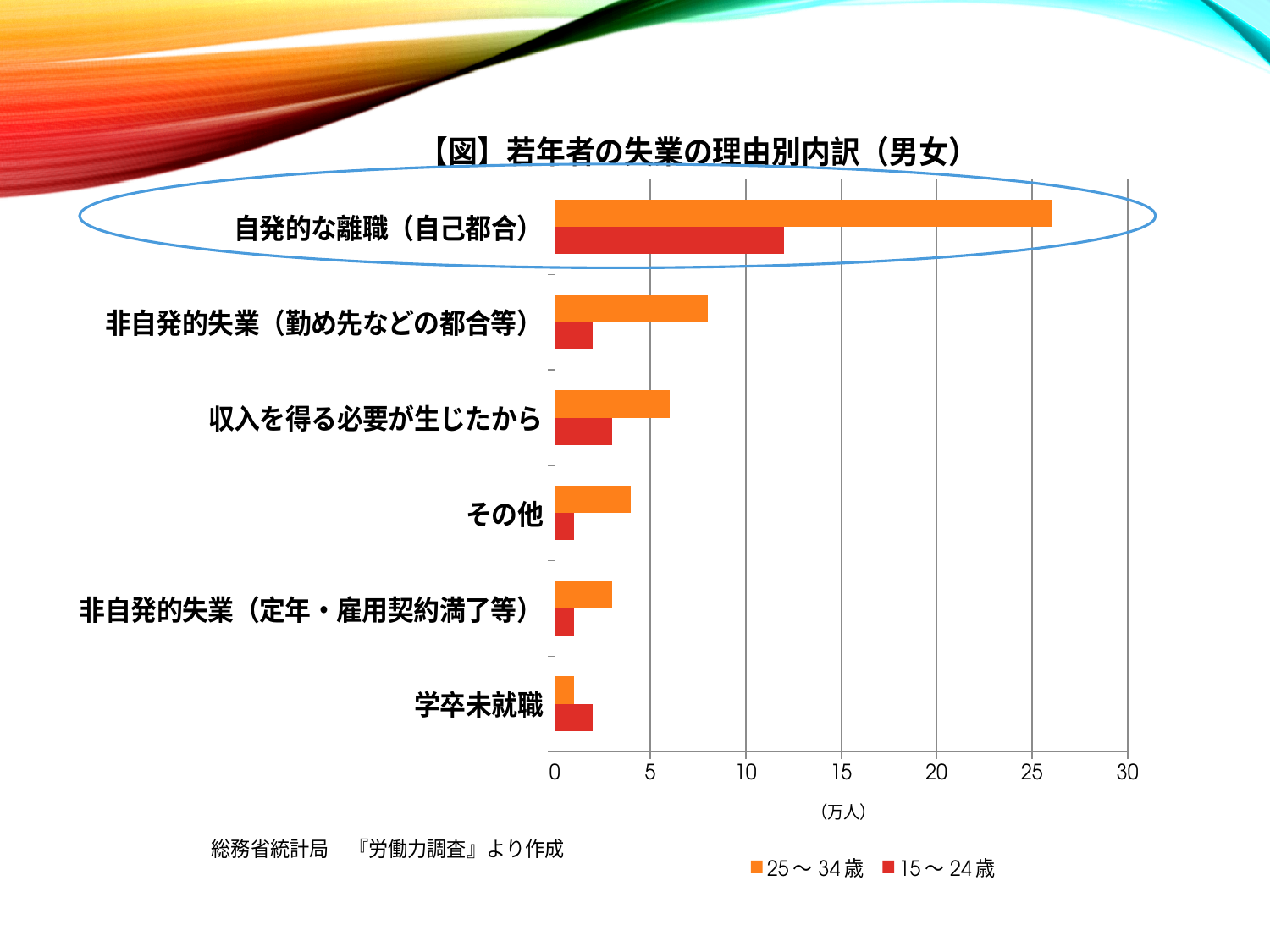

### Chart: 【図】若年者の失業の理由別内訳（男女）

| Category | 15～24歳 | 25～34歳 |
|---|---|---|
| 学卒未就職 | 2.0 | 1.0 |
| 非自発的失業（定年・雇用契約満了等） | 1.0 | 3.0 |
| その他 | 1.0 | 4.0 |
| 収入を得る必要が生じたから | 3.0 | 6.0 |
| 非自発的失業（勤め先などの都合等） | 2.0 | 8.0 |
| 自発的な離職（自己都合） | 12.0 | 26.0 |